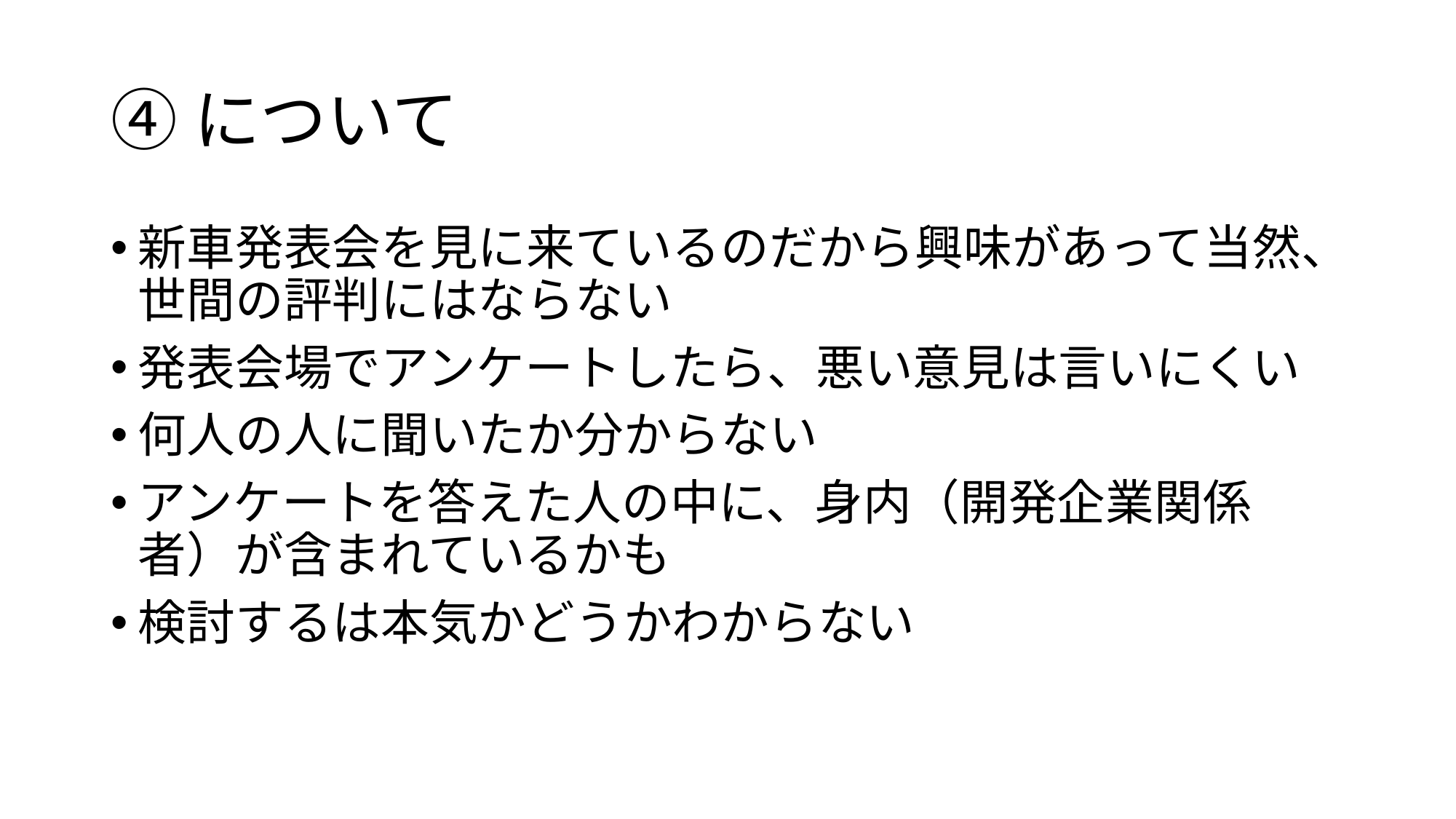

# ④について
新車発表会を見に来ているのだから興味があって当然、世間の評判にはならない
発表会場でアンケートしたら、悪い意見は言いにくい
何人の人に聞いたか分からない
アンケートを答えた人の中に、身内（開発企業関係者）が含まれているかも
検討するは本気かどうかわからない